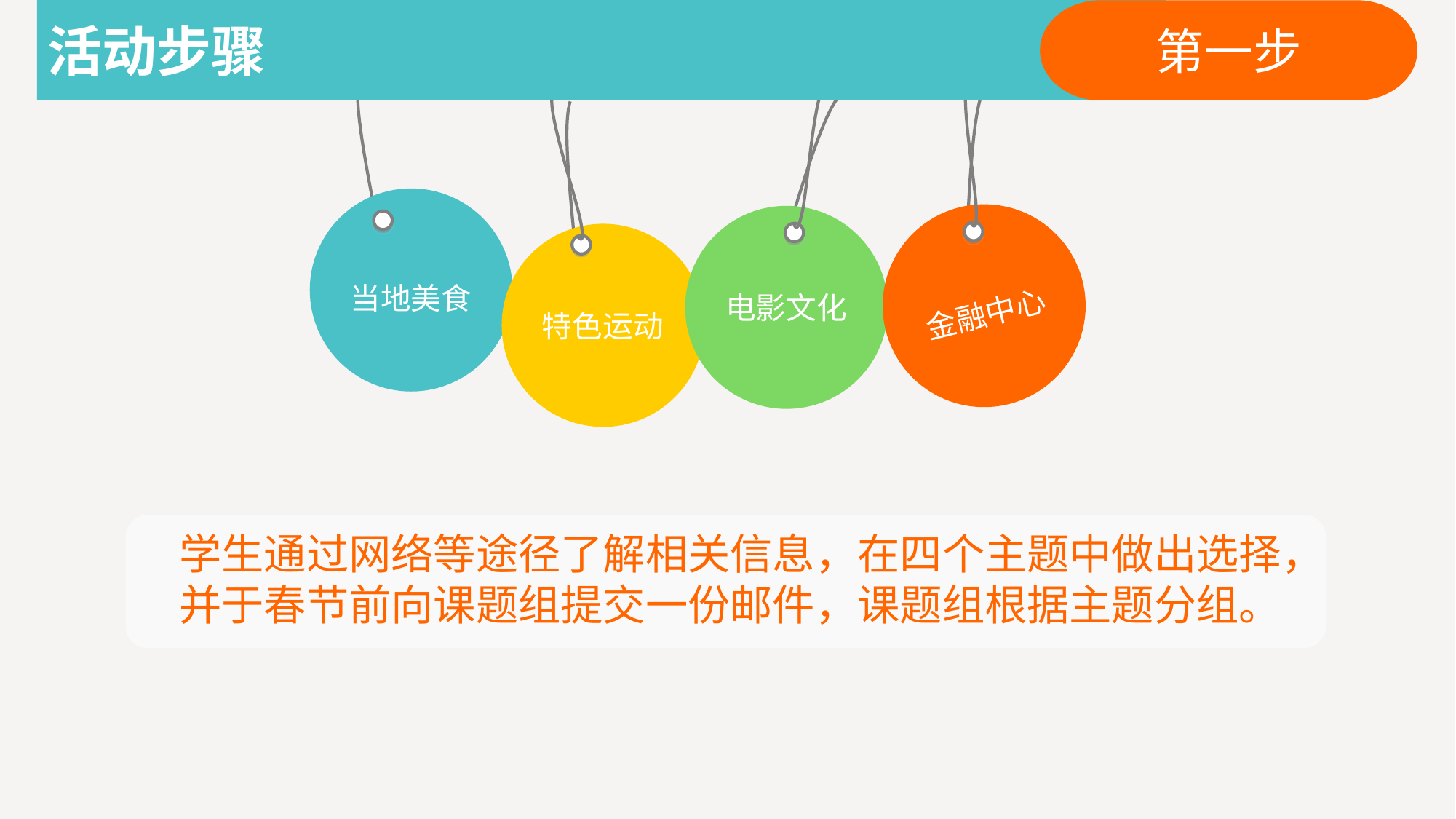

活动步骤
第一步

当地美食
金融中心
电影文化

特色运动

学生通过网络等途径了解相关信息，在四个主题中做出选择，并于春节前向课题组提交一份邮件，课题组根据主题分组。